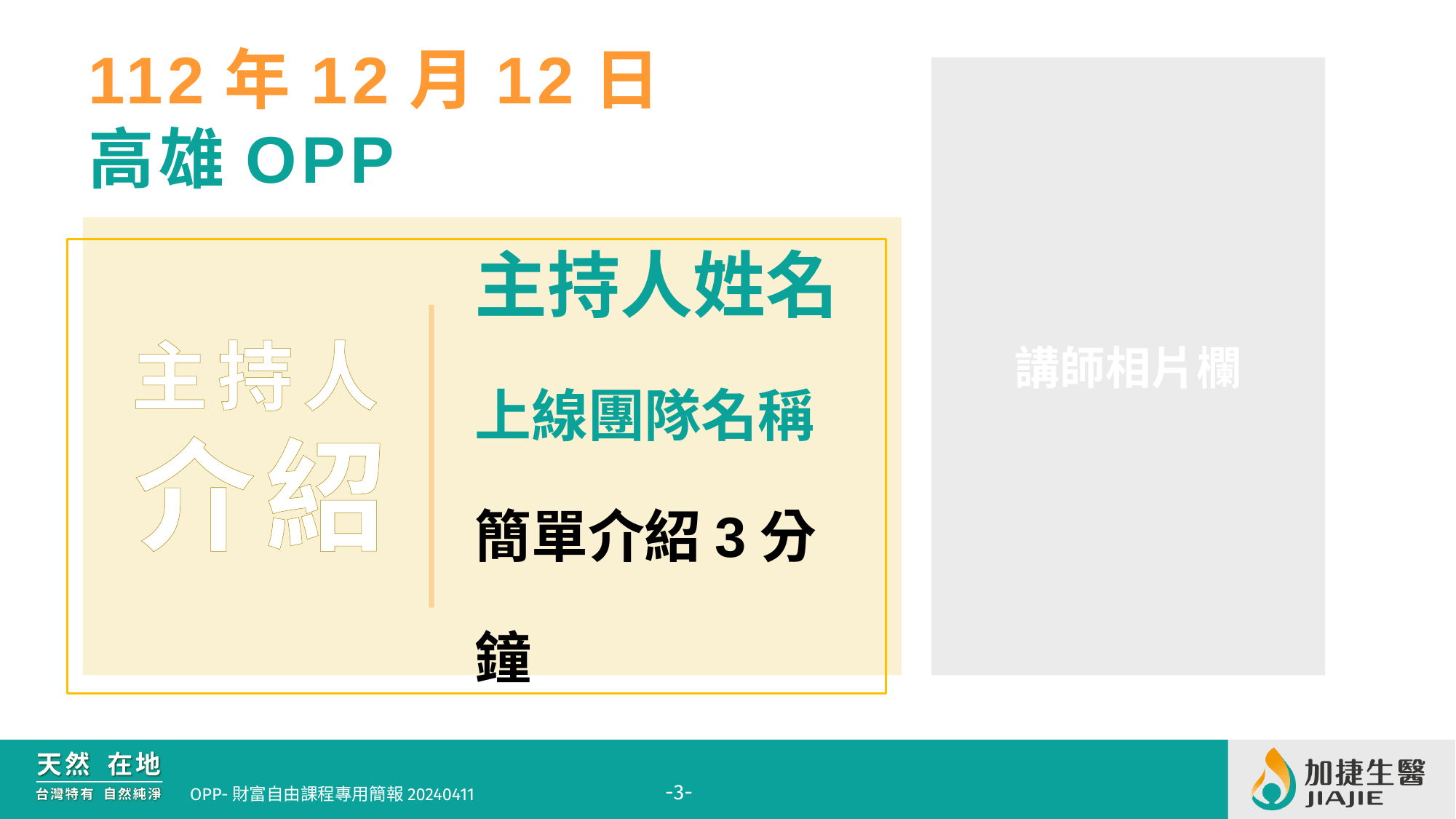

# 112年12月12日 高雄OPP
講師相片欄

主持人姓名
上線團隊名稱
簡單介紹3分鐘

主持人介紹
OPP-財富自由課程專用簡報20240411
-3-